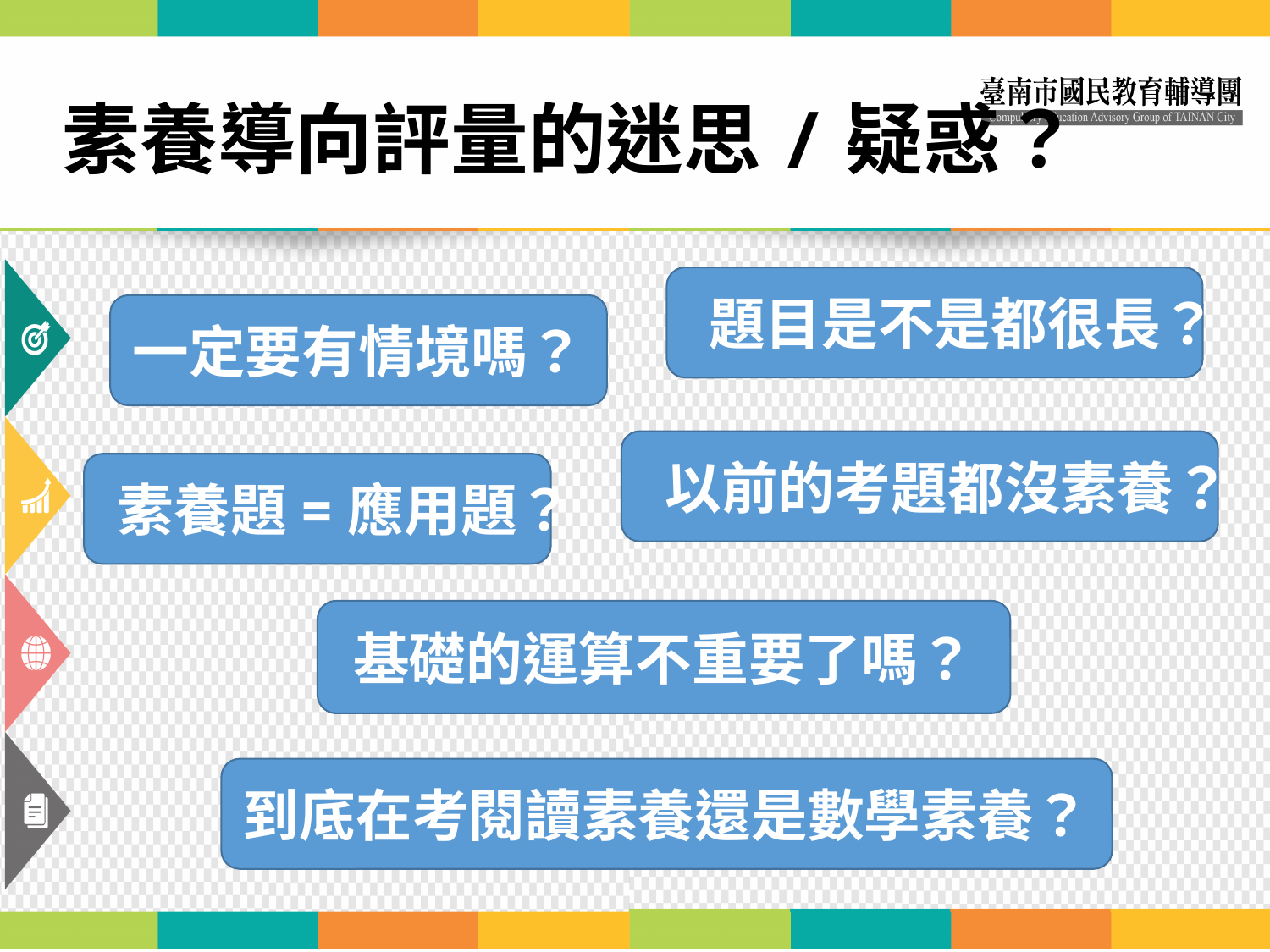

# 素養導向評量的迷思/疑惑？
題目是不是都很長？
一定要有情境嗎？
以前的考題都沒素養？
素養題=應用題？
基礎的運算不重要了嗎？
到底在考閱讀素養還是數學素養？